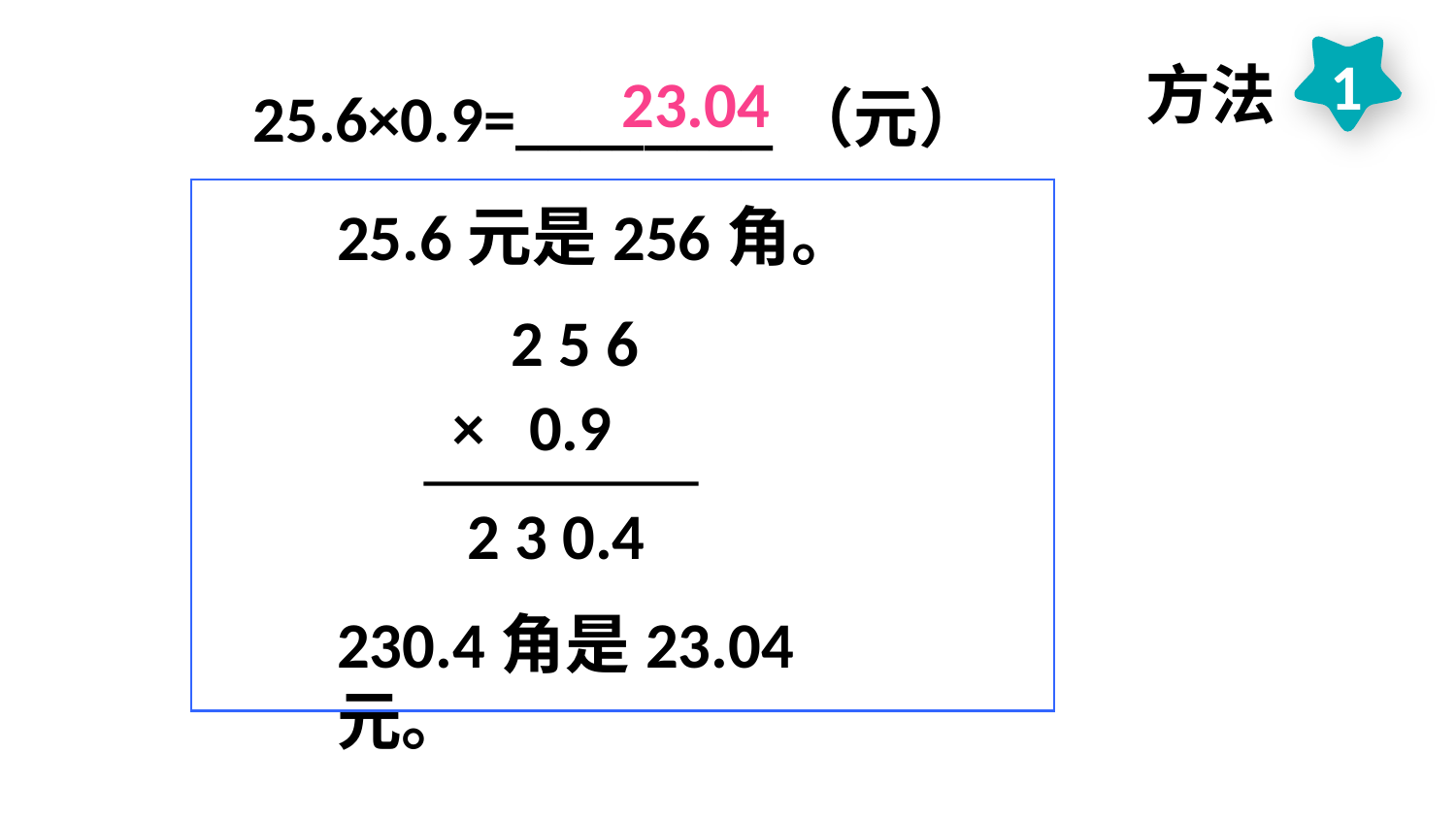

1

方法
25.6×0.9=________（元）
23.04

25.6元是256角。
    2 5 6
×   0.9

 2 3 0.4
230.4角是23.04元。